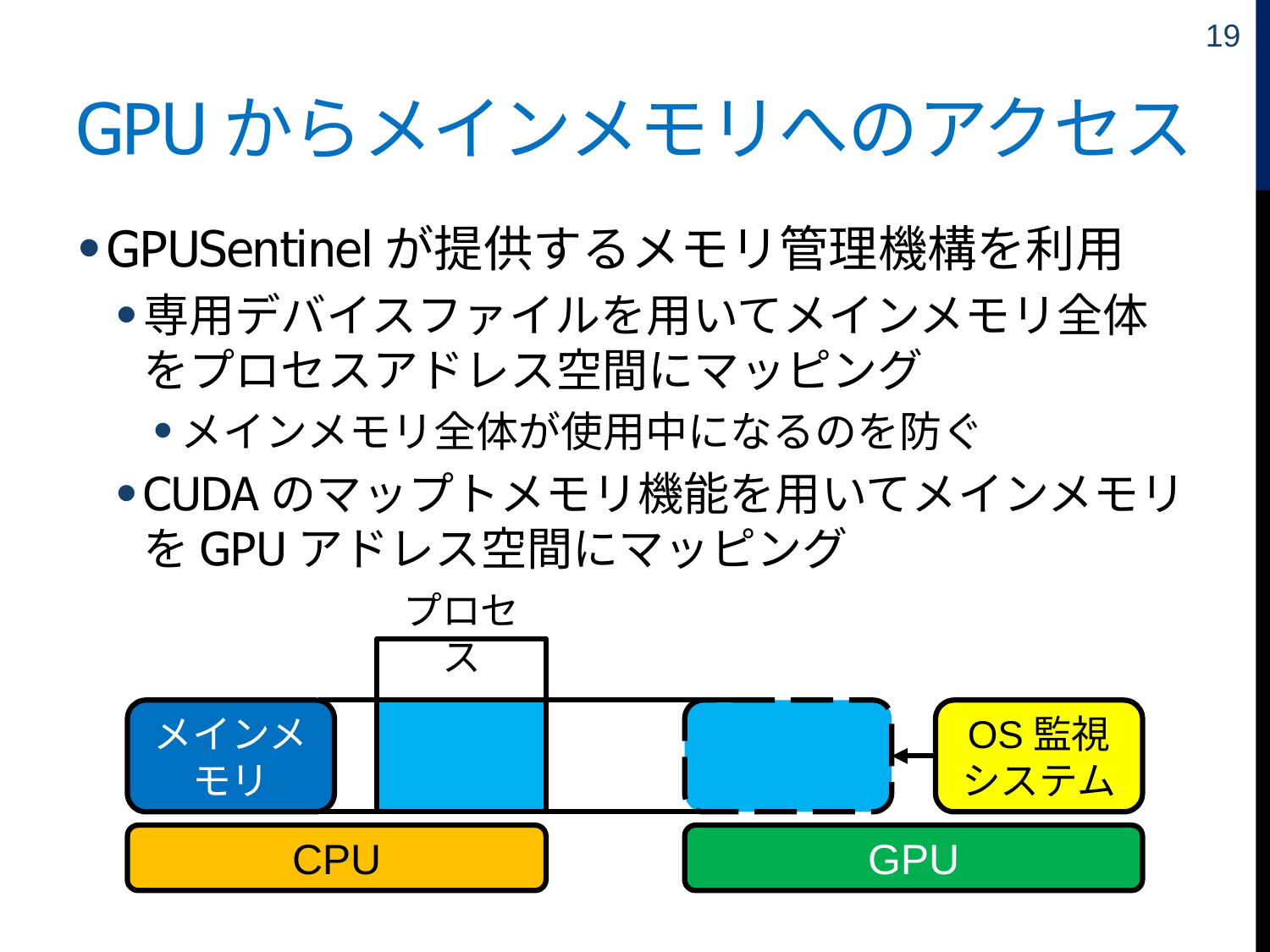

19
# GPUからメインメモリへのアクセス
GPUSentinelが提供するメモリ管理機構を利用
専用デバイスファイルを用いてメインメモリ全体をプロセスアドレス空間にマッピング
メインメモリ全体が使用中になるのを防ぐ
CUDAのマップトメモリ機能を用いてメインメモリをGPUアドレス空間にマッピング

プロセス

OS監視
システム

メインメモリ
CPU
GPU